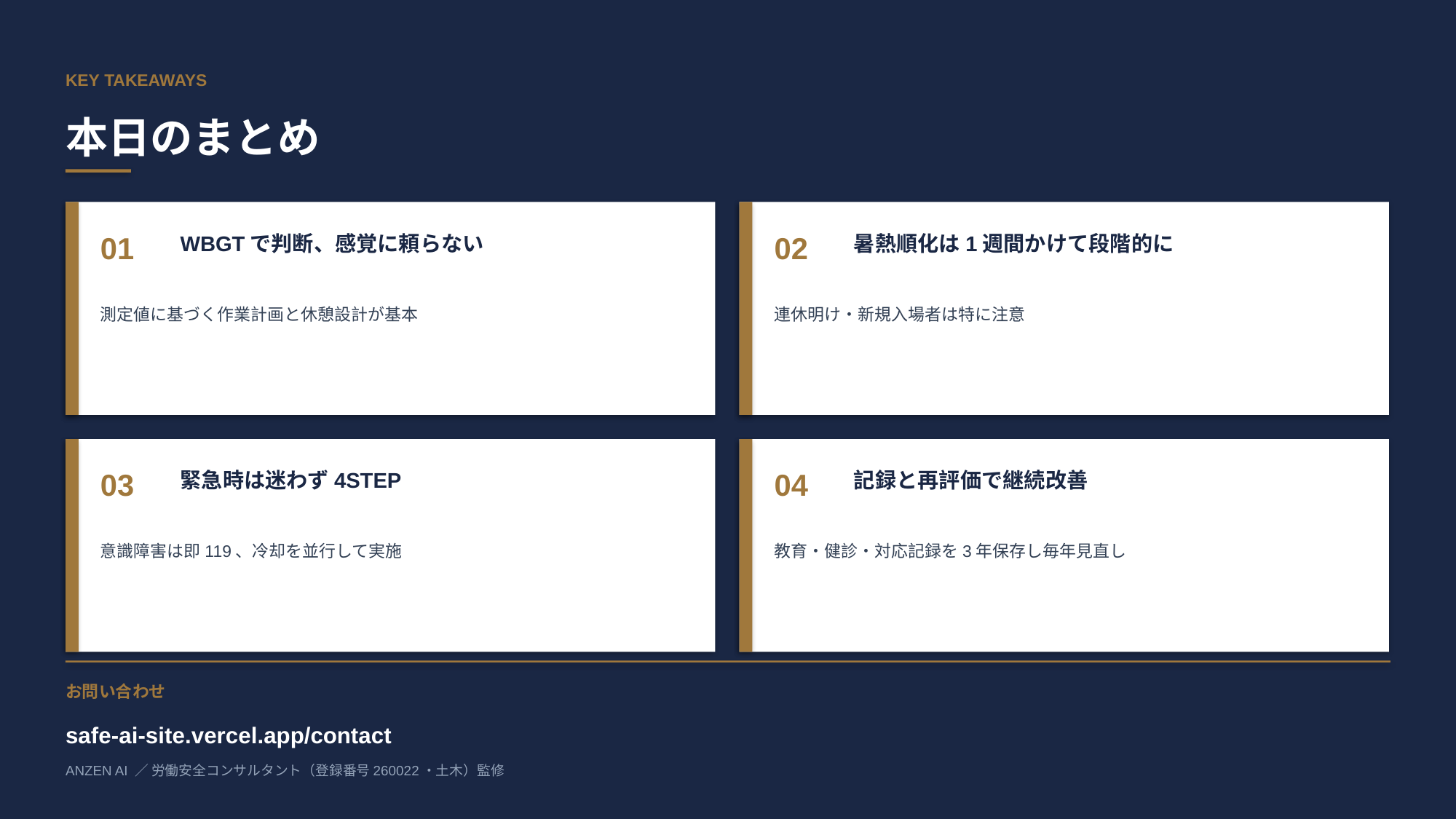

KEY TAKEAWAYS
本日のまとめ

01
02
WBGTで判断、感覚に頼らない
暑熱順化は1週間かけて段階的に
測定値に基づく作業計画と休憩設計が基本
連休明け・新規入場者は特に注意

03
04
緊急時は迷わず4STEP
記録と再評価で継続改善
意識障害は即119、冷却を並行して実施
教育・健診・対応記録を3年保存し毎年見直し

お問い合わせ
safe-ai-site.vercel.app/contact
ANZEN AI ／ 労働安全コンサルタント（登録番号260022・土木）監修